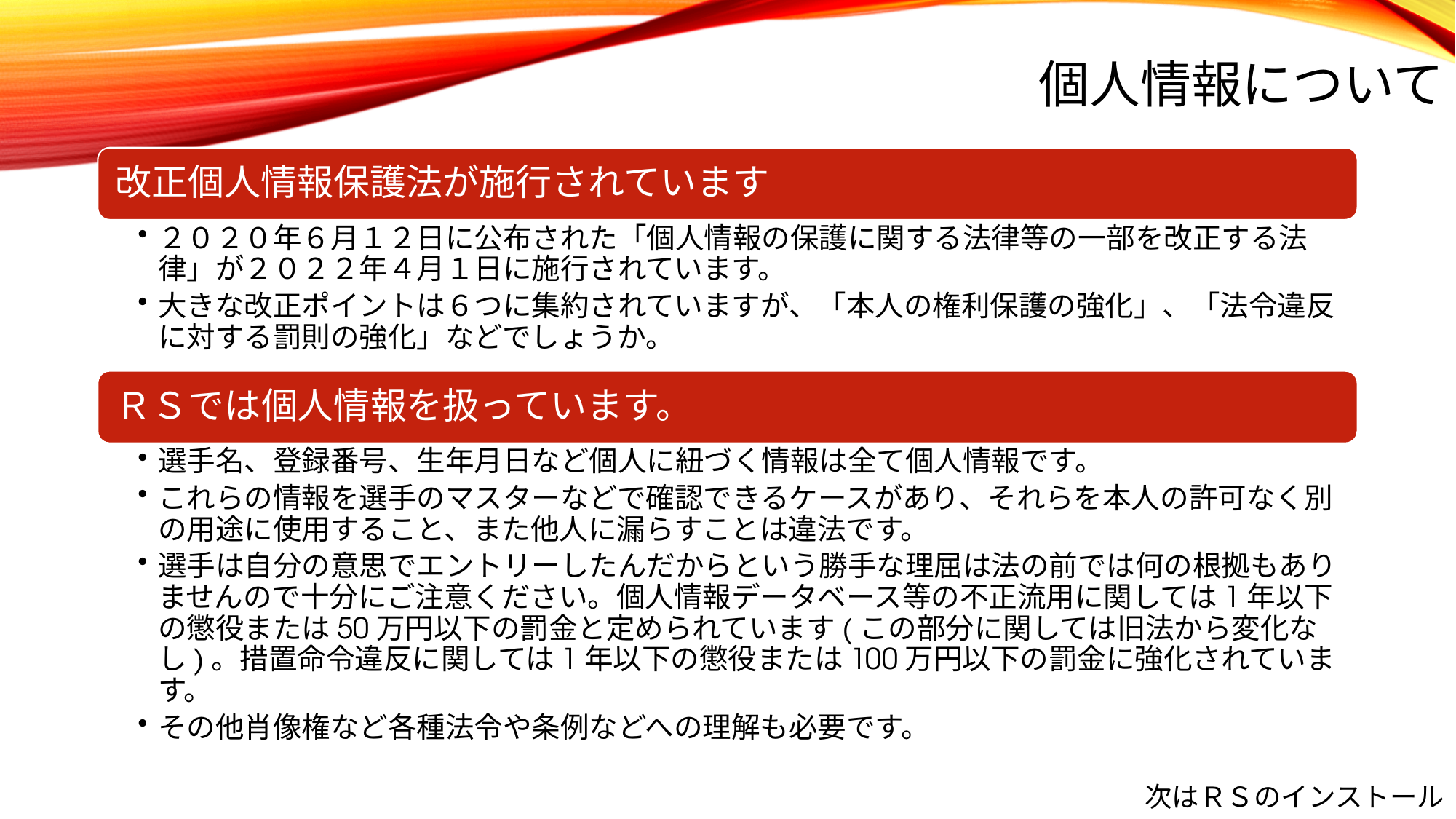

# 個人情報について
改正個人情報保護法が施行されています
２０２０年６月１２日に公布された「個人情報の保護に関する法律等の一部を改正する法律」が２０２２年４月１日に施行されています。
大きな改正ポイントは６つに集約されていますが、「本人の権利保護の強化」、「法令違反に対する罰則の強化」などでしょうか。
ＲＳでは個人情報を扱っています。
選手名、登録番号、生年月日など個人に紐づく情報は全て個人情報です。
これらの情報を選手のマスターなどで確認できるケースがあり、それらを本人の許可なく別の用途に使用すること、また他人に漏らすことは違法です。
選手は自分の意思でエントリーしたんだからという勝手な理屈は法の前では何の根拠もありませんので十分にご注意ください。個人情報データベース等の不正流用に関しては1年以下の懲役または50万円以下の罰金と定められています(この部分に関しては旧法から変化なし)。措置命令違反に関しては1年以下の懲役または100万円以下の罰金に強化されています。
その他肖像権など各種法令や条例などへの理解も必要です。
次はＲＳのインストール